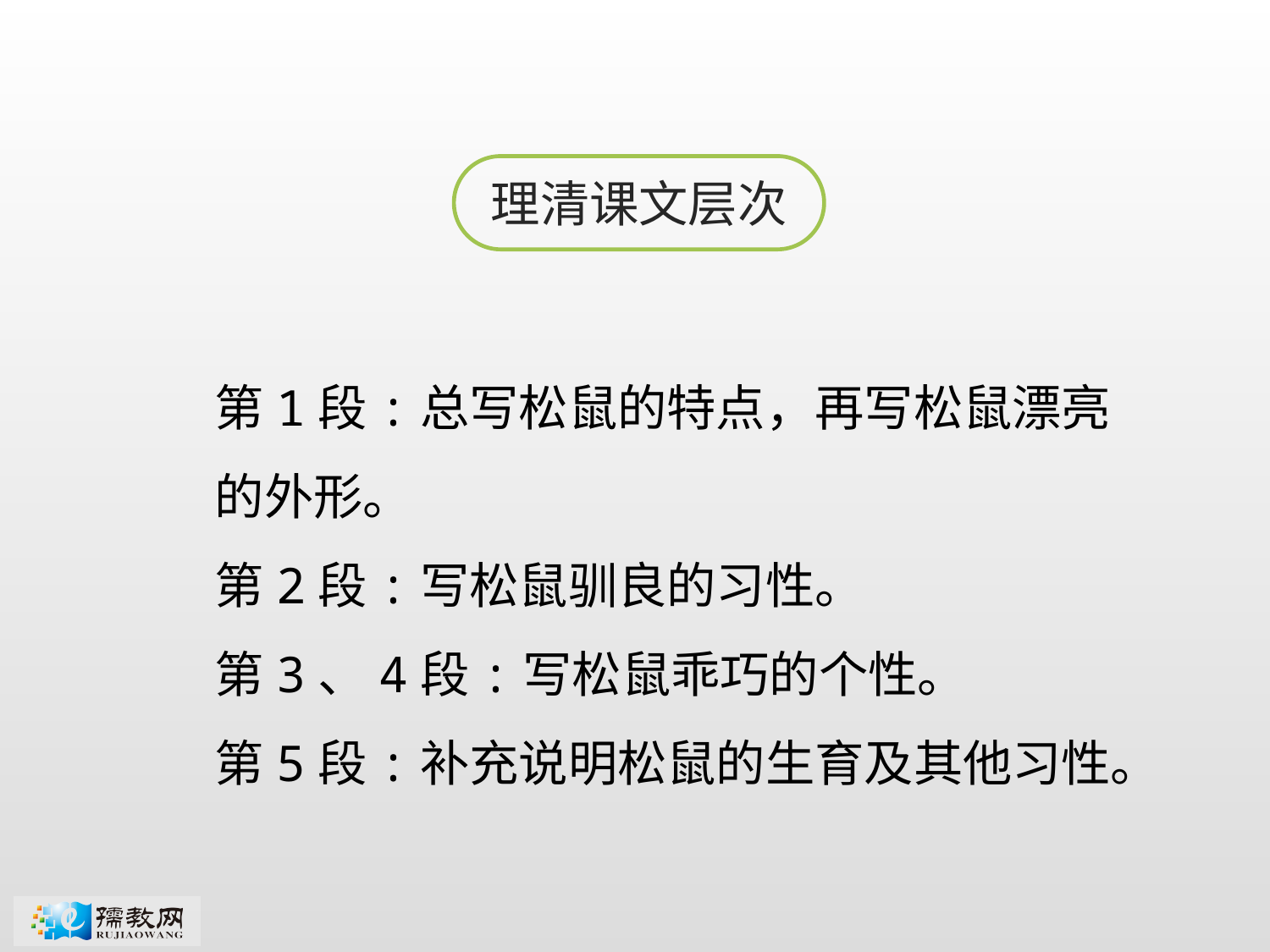

理清课文层次
第1段:总写松鼠的特点，再写松鼠漂亮的外形。
第2段:写松鼠驯良的习性。
第3、4段:写松鼠乖巧的个性。
第5段:补充说明松鼠的生育及其他习性。